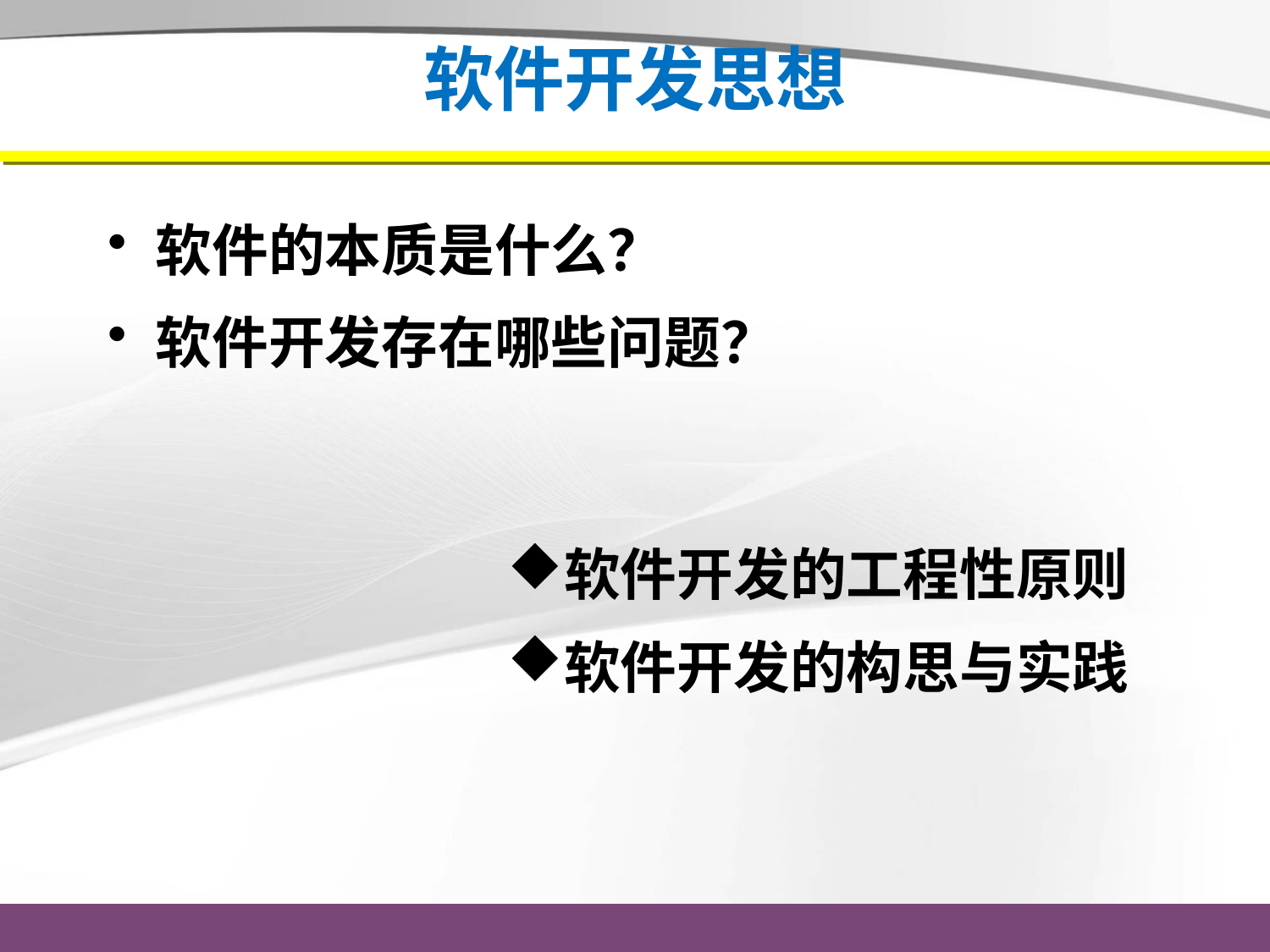

# 软件开发思想
软件的本质是什么？
软件开发存在哪些问题？
软件开发的工程性原则
软件开发的构思与实践